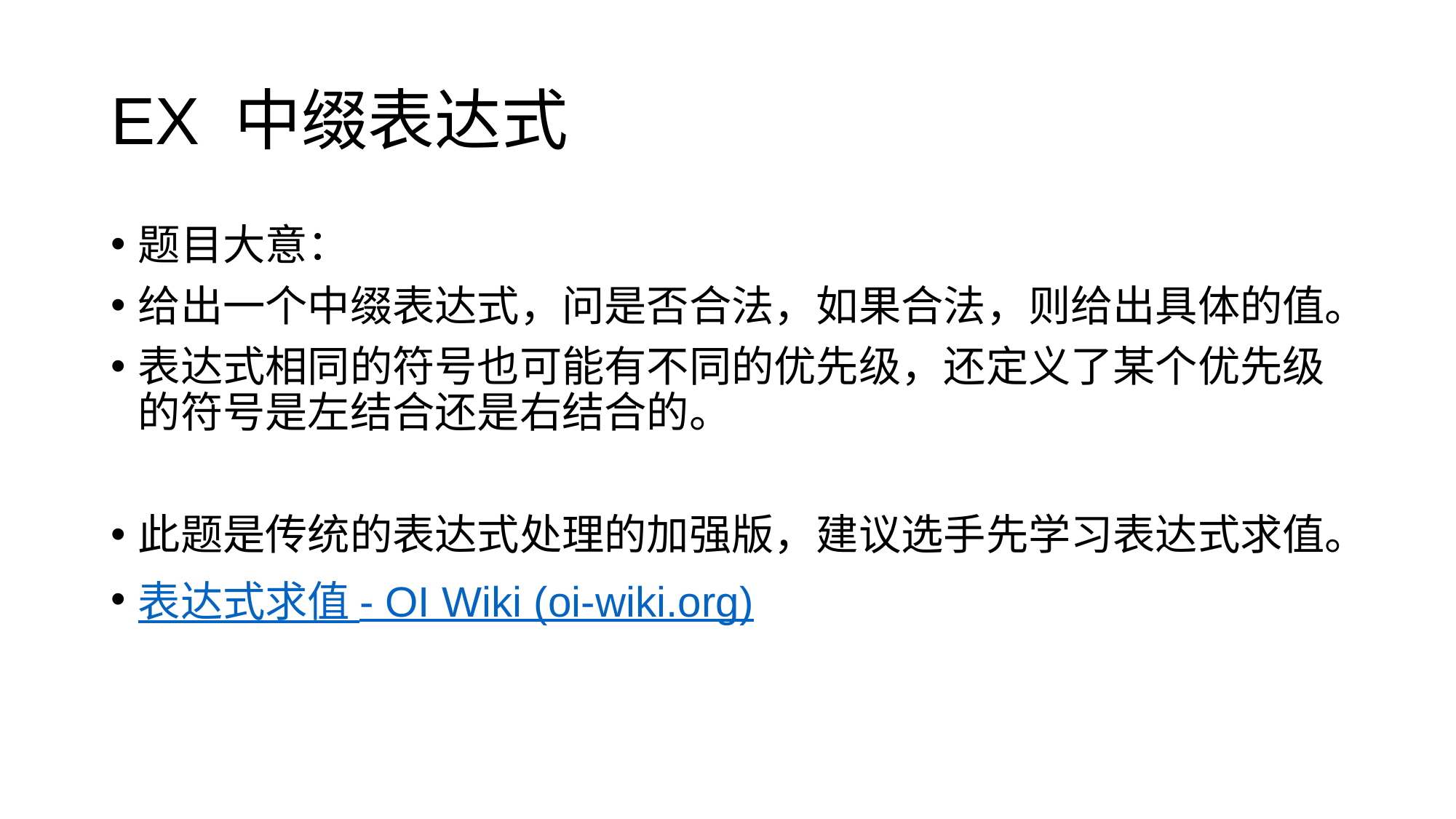

# EX 中缀表达式
题目大意：
给出一个中缀表达式，问是否合法，如果合法，则给出具体的值。
表达式相同的符号也可能有不同的优先级，还定义了某个优先级的符号是左结合还是右结合的。

此题是传统的表达式处理的加强版，建议选手先学习表达式求值。
表达式求值 - OI Wiki (oi-wiki.org)